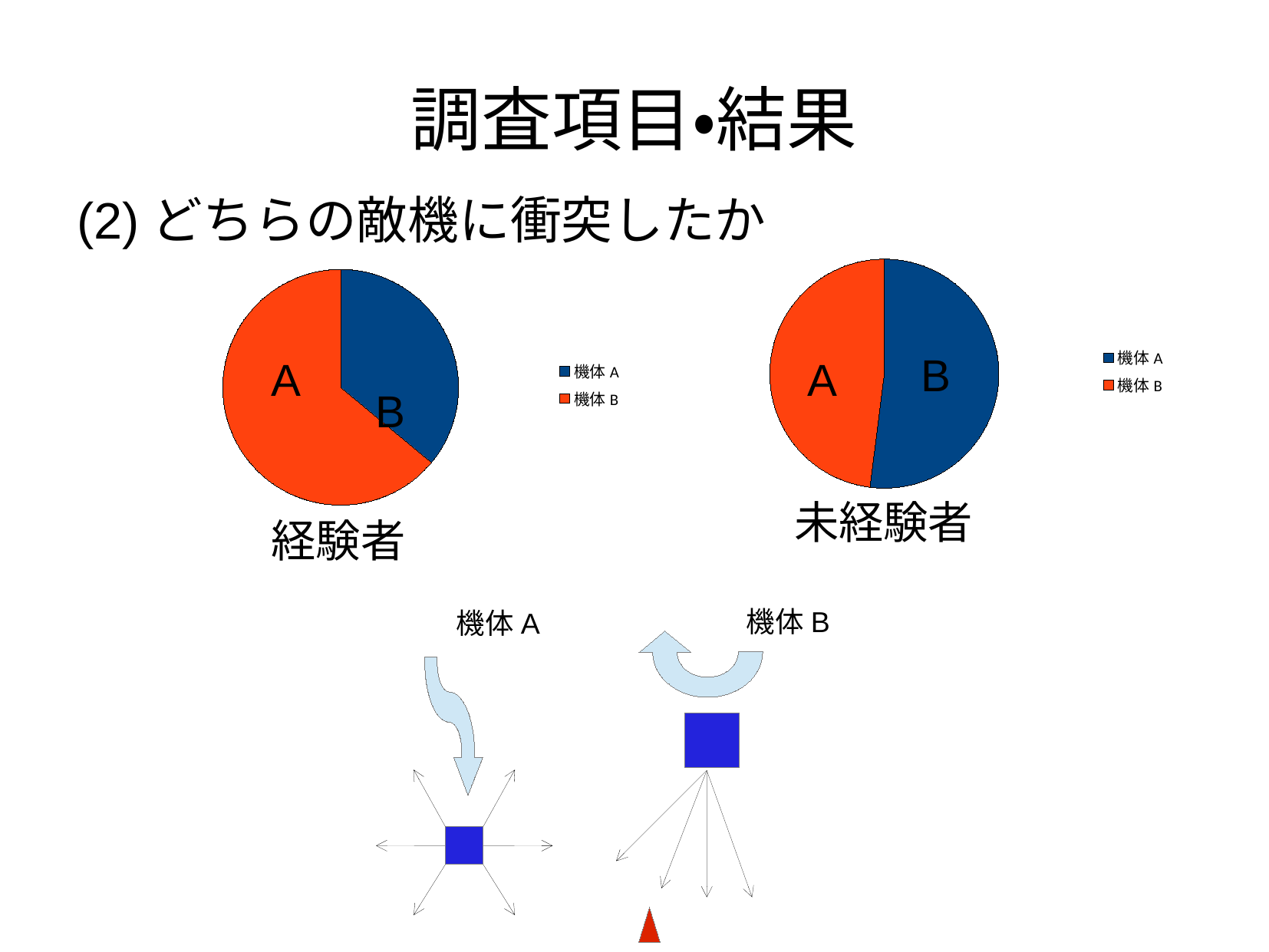

調査項目・結果
(2)どちらの敵機に衝突したか

### Chart

| Category |  |  |  |
|---|---|---|---|
| 機体A | 26.0 | 3.2 | 4.54 |
| 機体B | 24.0 | 8.8 | 9.65 |

### Chart

| Category |  |  |  |
|---|---|---|---|
| 機体A | 18.0 | 3.2 | 4.54 |
| 機体B | 32.0 | 8.8 | 9.65 |
B
A
A
B
未経験者
経験者
機体B
機体A